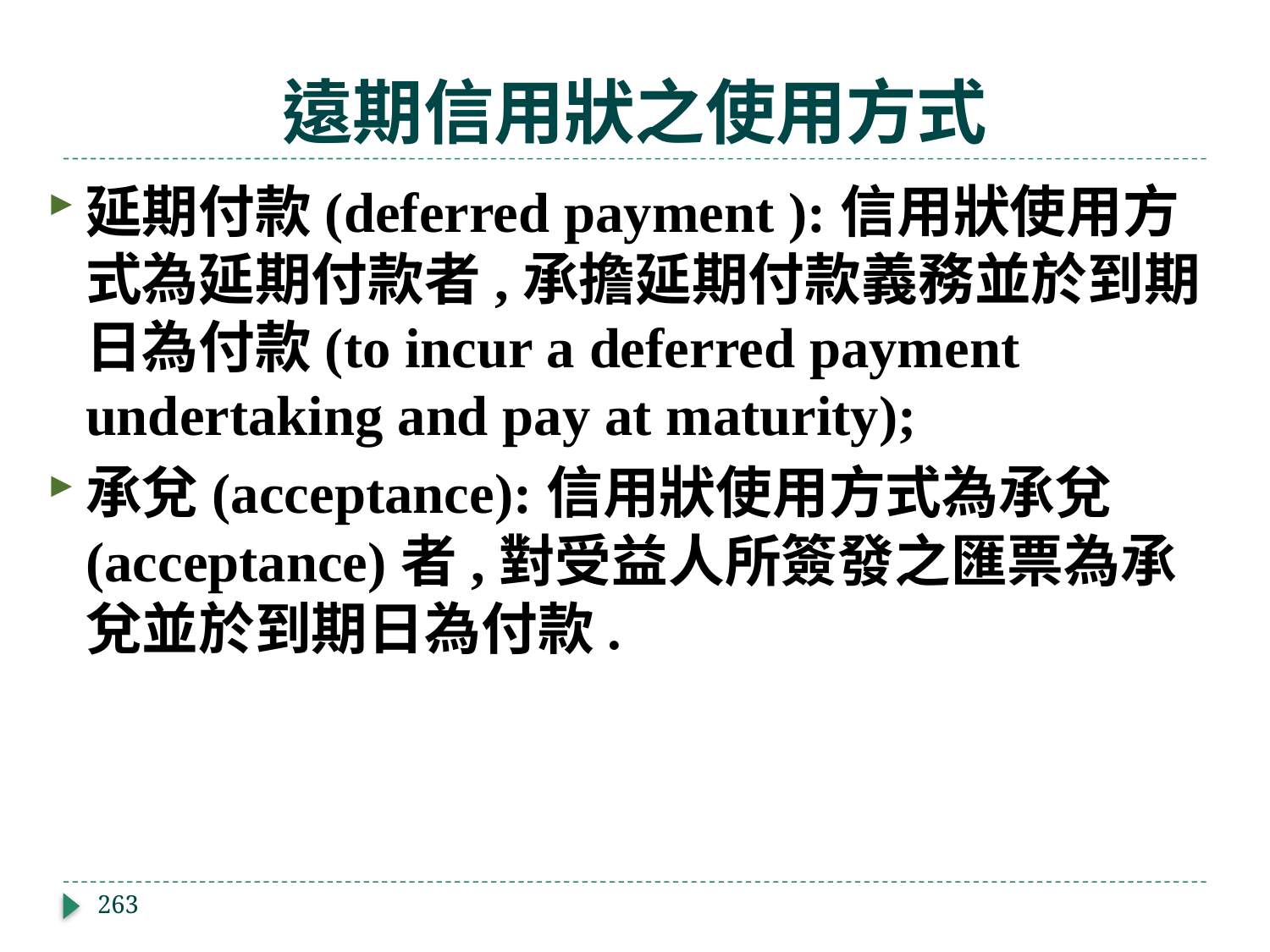

# 遠期信用狀之使用方式
延期付款(deferred payment ):信用狀使用方式為延期付款者,承擔延期付款義務並於到期日為付款(to incur a deferred payment undertaking and pay at maturity);
承兌(acceptance):信用狀使用方式為承兌(acceptance)者,對受益人所簽發之匯票為承兌並於到期日為付款.
263